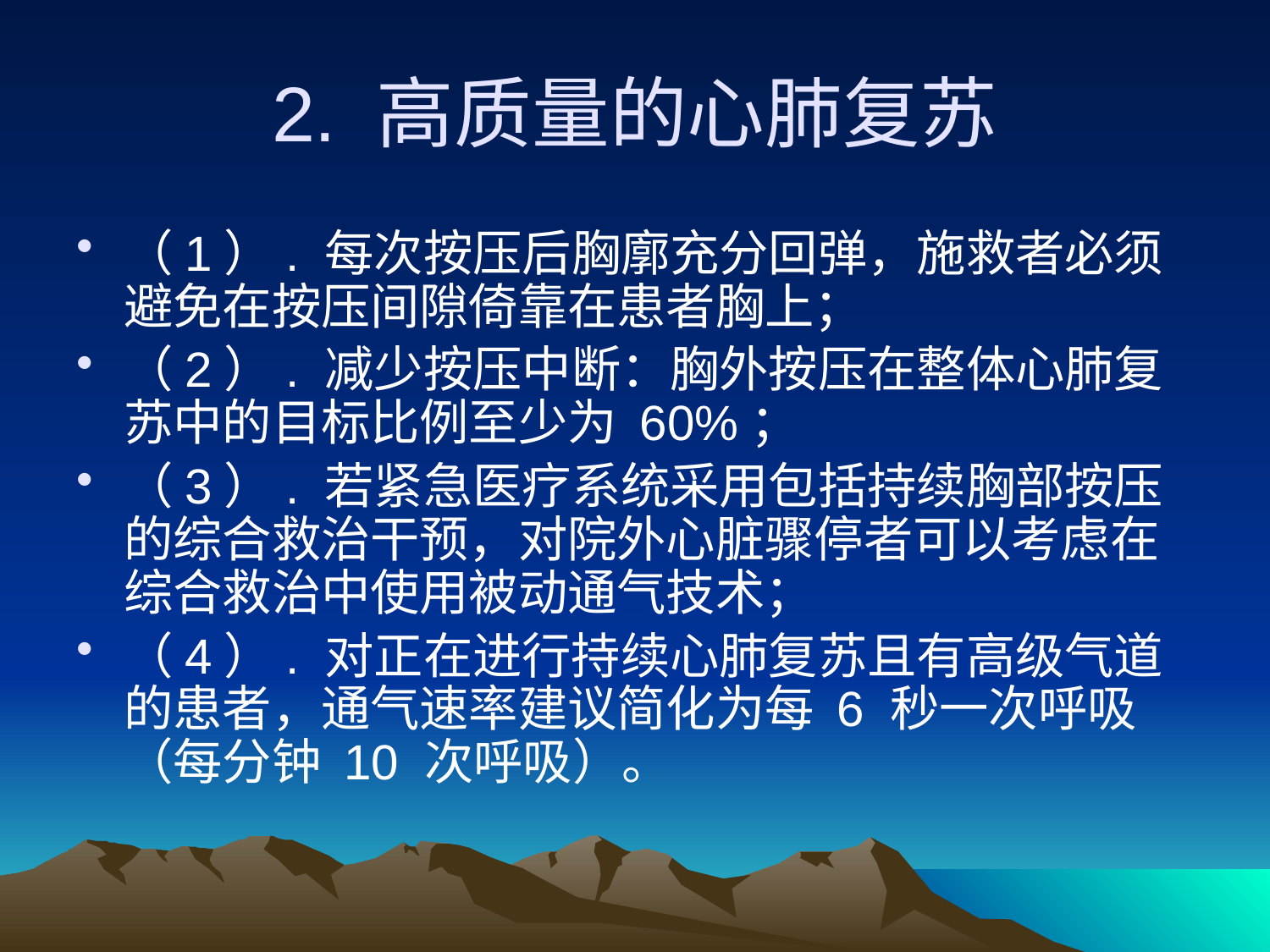

# 2. 高质量的心肺复苏
（1）. 每次按压后胸廓充分回弹，施救者必须避免在按压间隙倚靠在患者胸上；
（2）. 减少按压中断：胸外按压在整体心肺复苏中的目标比例至少为 60%；
（3）. 若紧急医疗系统采用包括持续胸部按压的综合救治干预，对院外心脏骤停者可以考虑在综合救治中使用被动通气技术；
（4）. 对正在进行持续心肺复苏且有高级气道的患者，通气速率建议简化为每 6 秒一次呼吸（每分钟 10 次呼吸）。